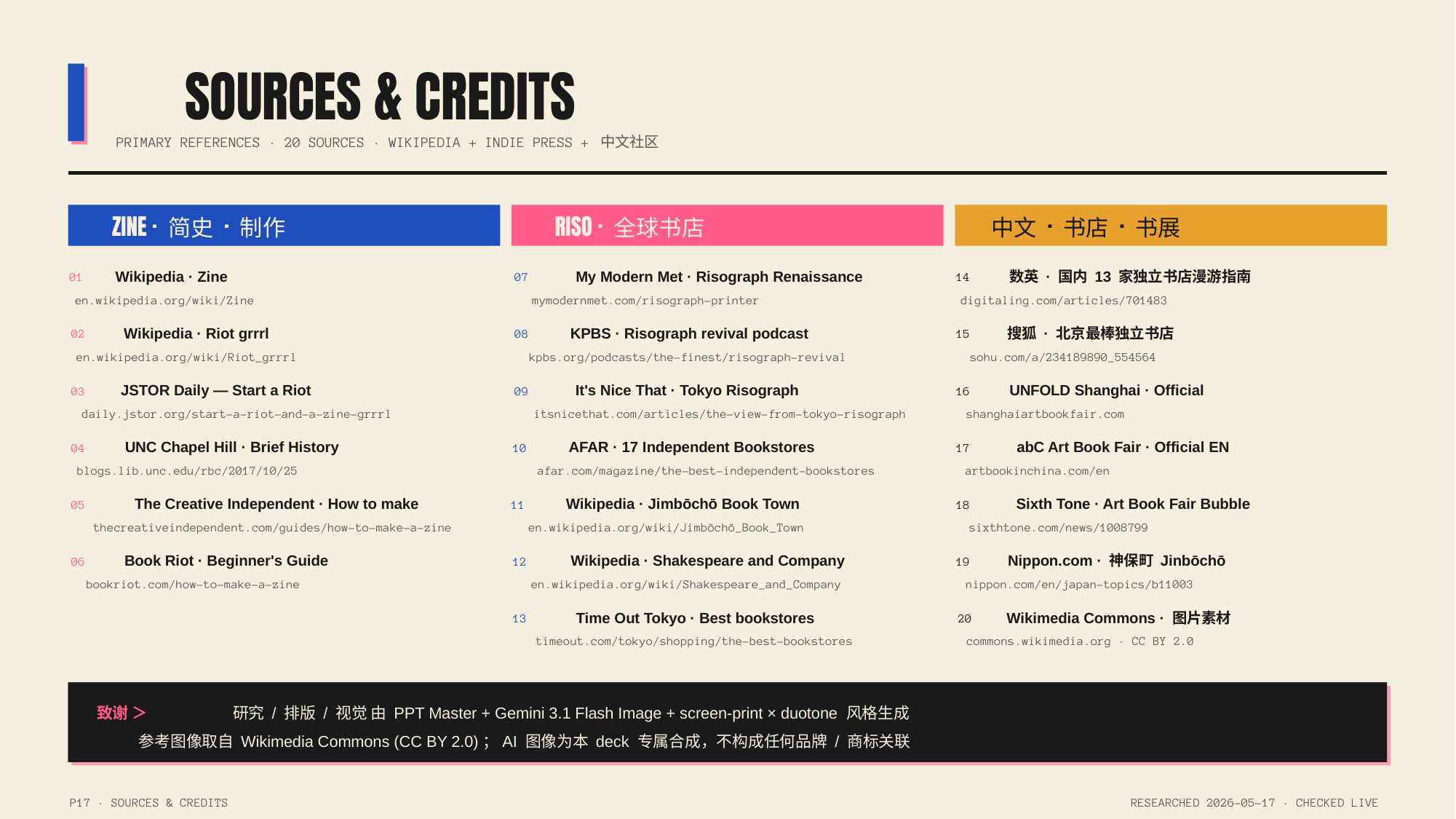

SOURCES & CREDITS

PRIMARY REFERENCES · 20 SOURCES · WIKIPEDIA + INDIE PRESS + 中文社区

ZINE · 简史 · 制作
Wikipedia · Zine
01
en.wikipedia.org/wiki/Zine
Wikipedia · Riot grrrl
02
en.wikipedia.org/wiki/Riot_grrrl
JSTOR Daily — Start a Riot
03
daily.jstor.org/start-a-riot-and-a-zine-grrrl
UNC Chapel Hill · Brief History
04
blogs.lib.unc.edu/rbc/2017/10/25
The Creative Independent · How to make
05
thecreativeindependent.com/guides/how-to-make-a-zine
Book Riot · Beginner's Guide
06
bookriot.com/how-to-make-a-zine

RISO · 全球书店
My Modern Met · Risograph Renaissance
07
mymodernmet.com/risograph-printer
KPBS · Risograph revival podcast
08
kpbs.org/podcasts/the-finest/risograph-revival
It's Nice That · Tokyo Risograph
09
itsnicethat.com/articles/the-view-from-tokyo-risograph
AFAR · 17 Independent Bookstores
10
afar.com/magazine/the-best-independent-bookstores
Wikipedia · Jimbōchō Book Town
11
en.wikipedia.org/wiki/Jimbōchō_Book_Town
Wikipedia · Shakespeare and Company
12
en.wikipedia.org/wiki/Shakespeare_and_Company
Time Out Tokyo · Best bookstores
13
timeout.com/tokyo/shopping/the-best-bookstores

中文 · 书店 · 书展
数英 · 国内 13 家独立书店漫游指南
14
digitaling.com/articles/701483
搜狐 · 北京最棒独立书店
15
sohu.com/a/234189890_554564
UNFOLD Shanghai · Official
16
shanghaiartbookfair.com
abC Art Book Fair · Official EN
17
artbookinchina.com/en
Sixth Tone · Art Book Fair Bubble
18
sixthtone.com/news/1008799
Nippon.com · 神保町 Jinbōchō
19
nippon.com/en/japan-topics/b11003
Wikimedia Commons · 图片素材
20
commons.wikimedia.org · CC BY 2.0

致谢 ＞
研究 / 排版 / 视觉 由 PPT Master + Gemini 3.1 Flash Image + screen-print × duotone 风格生成
参考图像取自 Wikimedia Commons (CC BY 2.0)；AI 图像为本 deck 专属合成，不构成任何品牌 / 商标关联
P17 · SOURCES & CREDITS
RESEARCHED 2026-05-17 · CHECKED LIVE